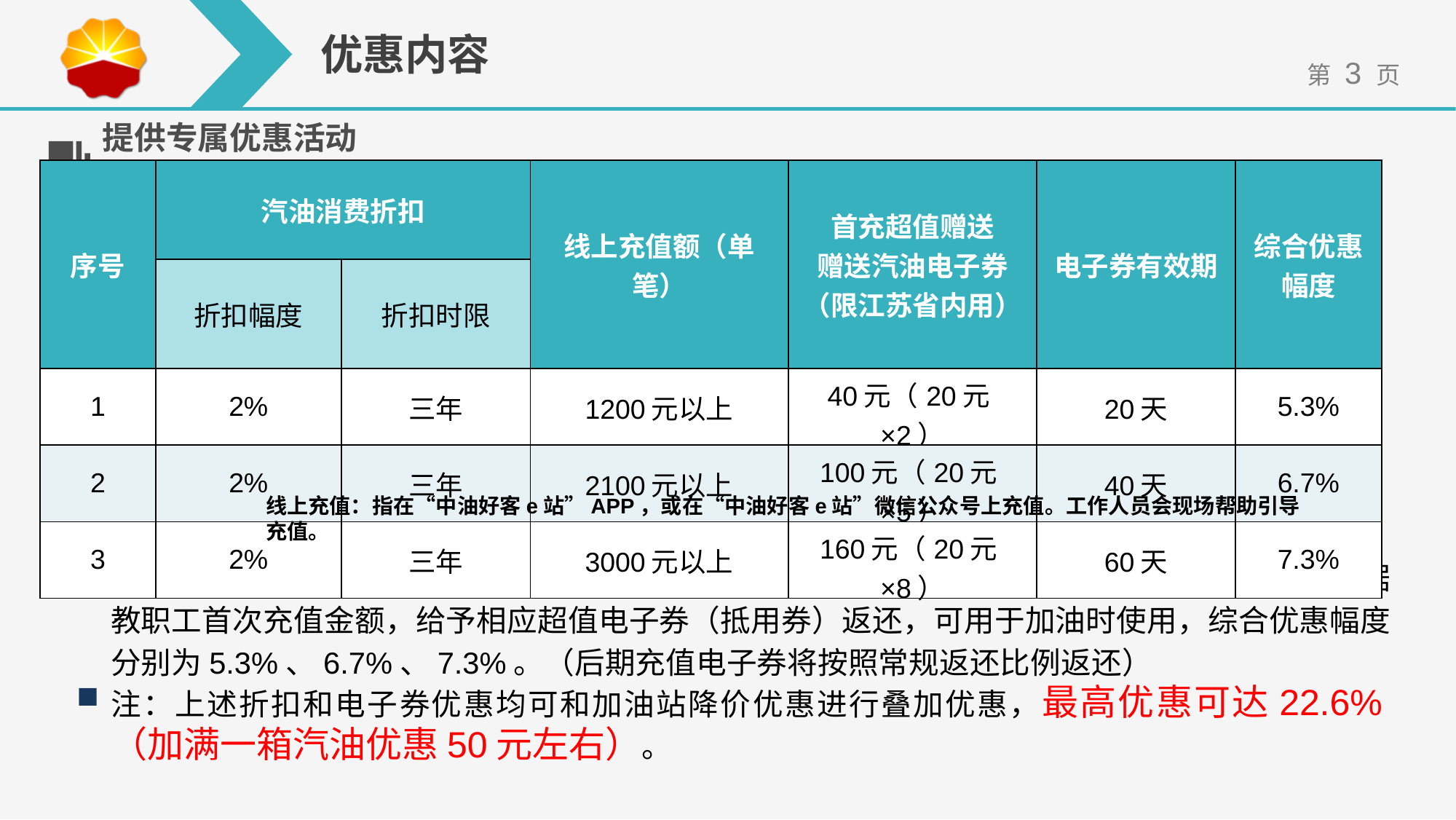

提供专属优惠活动

| 序号 | 汽油消费折扣 |  | 线上充值额（单笔） | 首充超值赠送 赠送汽油电子券 （限江苏省内用） | 电子券有效期 | 综合优惠幅度 |
| --- | --- | --- | --- | --- | --- | --- |
|  | 折扣幅度 | 折扣时限 |  |  |  |  |
| 1 | 2% | 三年 | 1200元以上 | 40元（20元×2） | 20天 | 5.3% |
| 2 | 2% | 三年 | 2100元以上 | 100元（20元×5） | 40天 | 6.7% |
| 3 | 2% | 三年 | 3000元以上 | 160元（20元×8） | 60天 | 7.3% |
线上充值：指在“中油好客e站”APP，或在“中油好客e站”微信公众号上充值。工作人员会现场帮助引导充值。
为学校教职工人员提供专属加油卡，提供长期2%汽油折扣优惠；在给予折扣优惠的同时，根据教职工首次充值金额，给予相应超值电子券（抵用券）返还，可用于加油时使用，综合优惠幅度分别为5.3%、6.7%、7.3%。（后期充值电子券将按照常规返还比例返还）
注：上述折扣和电子券优惠均可和加油站降价优惠进行叠加优惠，最高优惠可达22.6%（加满一箱汽油优惠50元左右）。